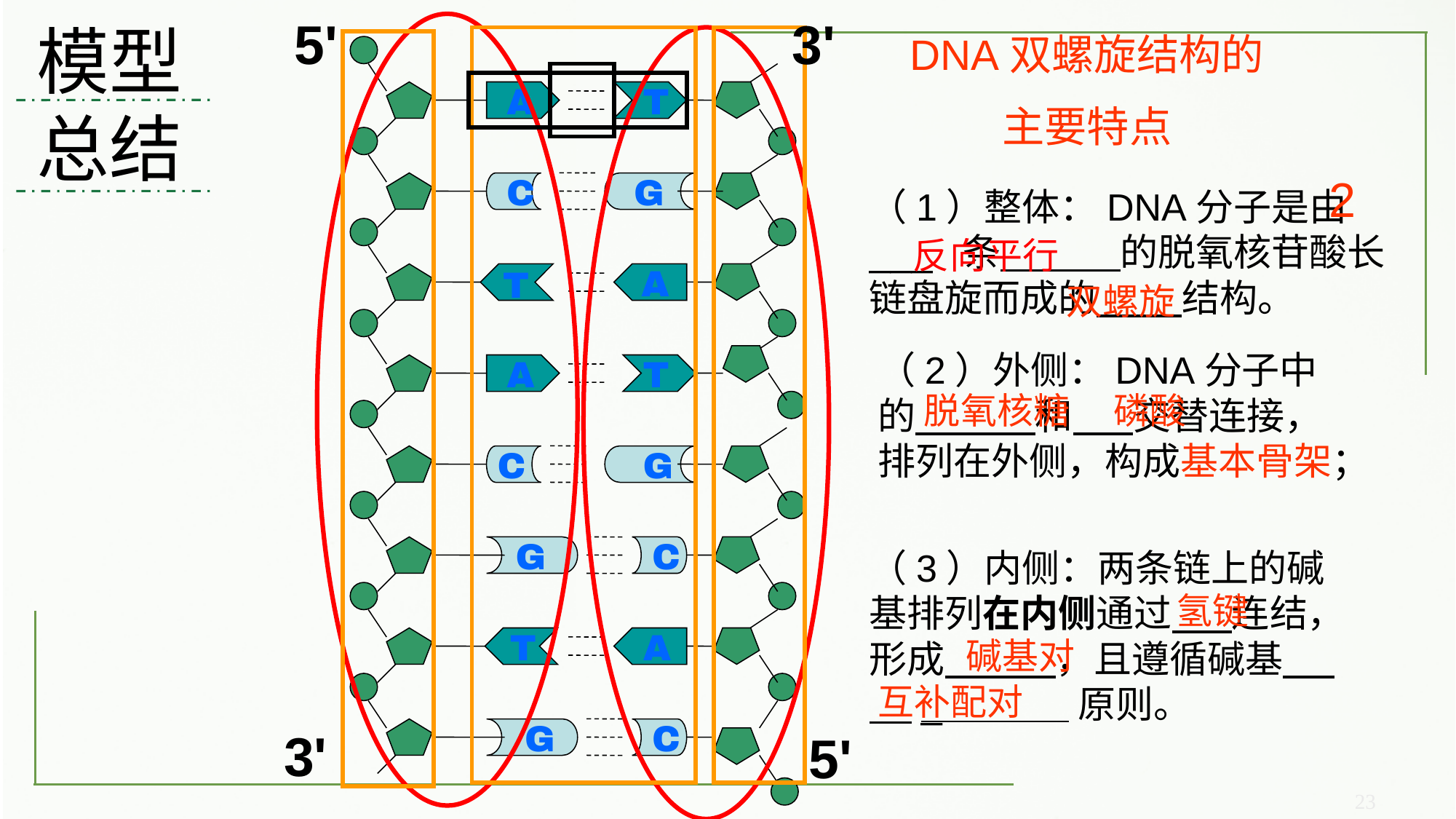

5'
3'
模型总结

DNA双螺旋结构的
主要特点

A
T

2
C
G

（1）整体：DNA分子是由___  条              的脱氧核苷酸长链盘旋而成的          结构。

反向平行

A
T

双螺旋

（2）外侧：DNA分子中   的              和       交替连接，排列在外侧，构成基本骨架；
A
T

脱氧核糖
磷酸

C
G

G
C

（3）内侧：两条链上的碱基排列在内侧通过       连结，形成             ，且遵循碱基            _            原则。

氢键

T
A

碱基对

互补配对

G
C
3'

5'

23